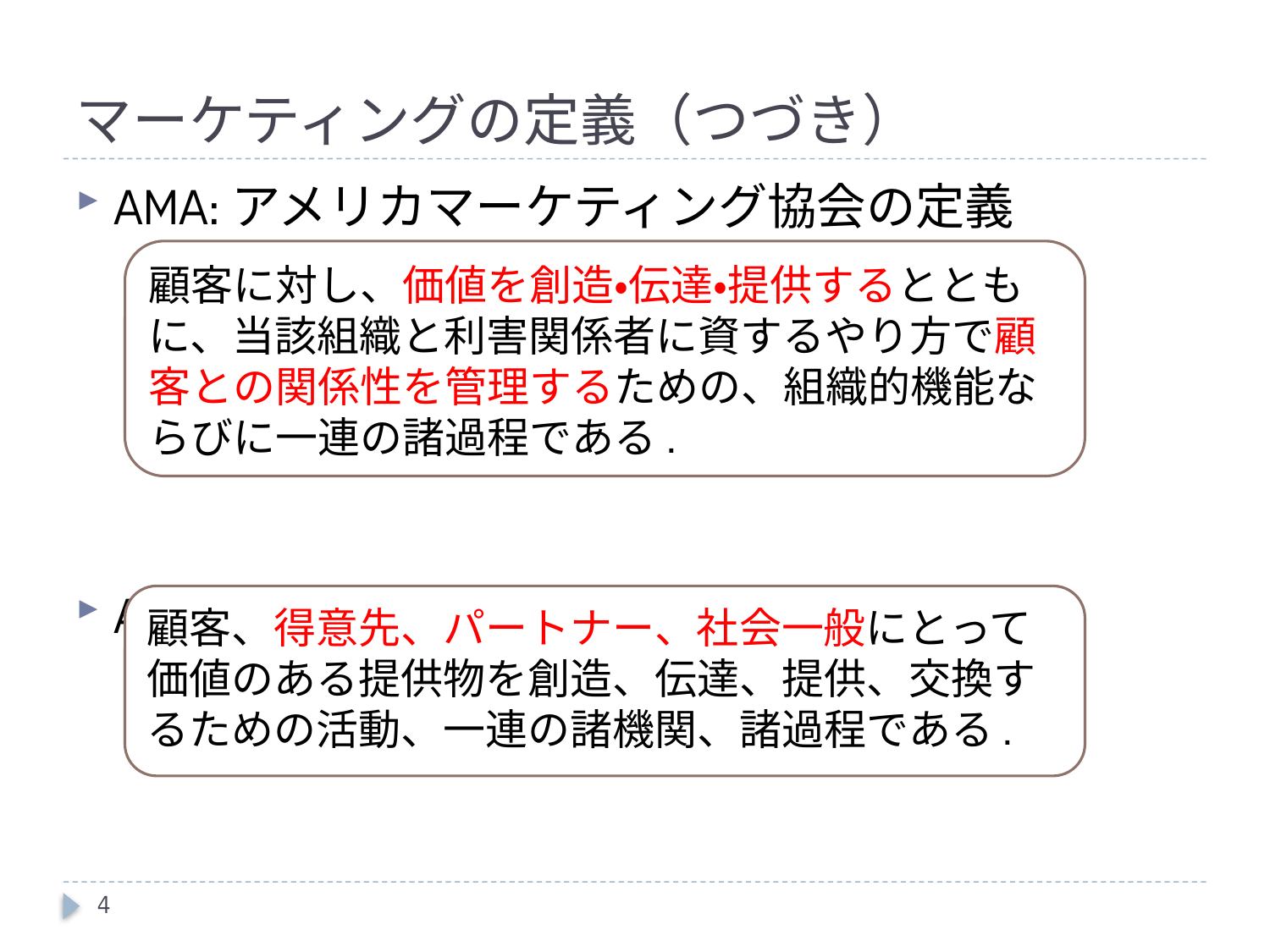

# マーケティングの定義（つづき）
AMA:アメリカマーケティング協会の定義（2004）

AMA:アメリカマーケティング協会の定義（2007）

顧客に対し、価値を創造・伝達・提供するとともに、当該組織と利害関係者に資するやり方で顧客との関係性を管理するための、組織的機能ならびに一連の諸過程である.
顧客、得意先、パートナー、社会一般にとって価値のある提供物を創造、伝達、提供、交換するための活動、一連の諸機関、諸過程である.
4